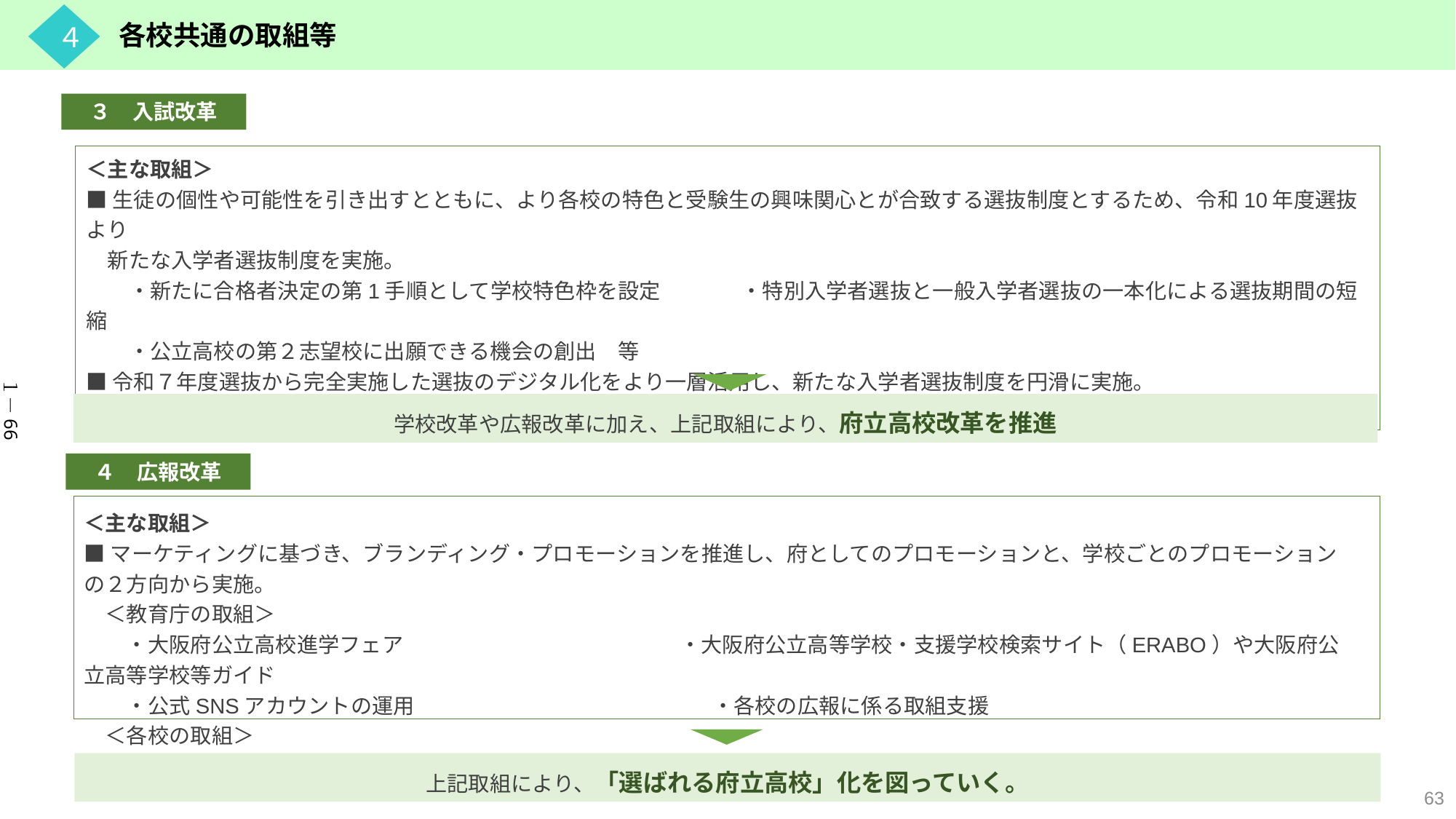

４
各校共通の取組等
３　入試改革
＜主な取組＞
■生徒の個性や可能性を引き出すとともに、より各校の特色と受験生の興味関心とが合致する選抜制度とするため、令和10年度選抜より
　新たな入学者選抜制度を実施。
　　・新たに合格者決定の第1手順として学校特色枠を設定	・特別入学者選抜と一般入学者選抜の一本化による選抜期間の短縮
　　・公立高校の第２志望校に出願できる機会の創出　等
■令和７年度選抜から完全実施した選抜のデジタル化をより一層活用し、新たな入学者選抜制度を円滑に実施。
　　・志願者や保護者等の利便性の向上		・学校における事務負担の軽減

１－66
学校改革や広報改革に加え、上記取組により、府立高校改革を推進
４　広報改革

＜主な取組＞
■マーケティングに基づき、ブランディング・プロモーションを推進し、府としてのプロモーションと、学校ごとのプロモーションの２方向から実施。
　＜教育庁の取組＞
　　・大阪府公立高校進学フェア　　　　　　　　　　　　　・大阪府公立高等学校・支援学校検索サイト（ERABO）や大阪府公立高等学校等ガイド
　　・公式SNSアカウントの運用　　　　　　　　　　　　　　・各校の広報に係る取組支援
　＜各校の取組＞
　　・各校における情報発信（学校ホームページ、SNSを活用した広報活動、学校リーフレット等のデザイン刷新等）

上記取組により、「選ばれる府立高校」化を図っていく。
63